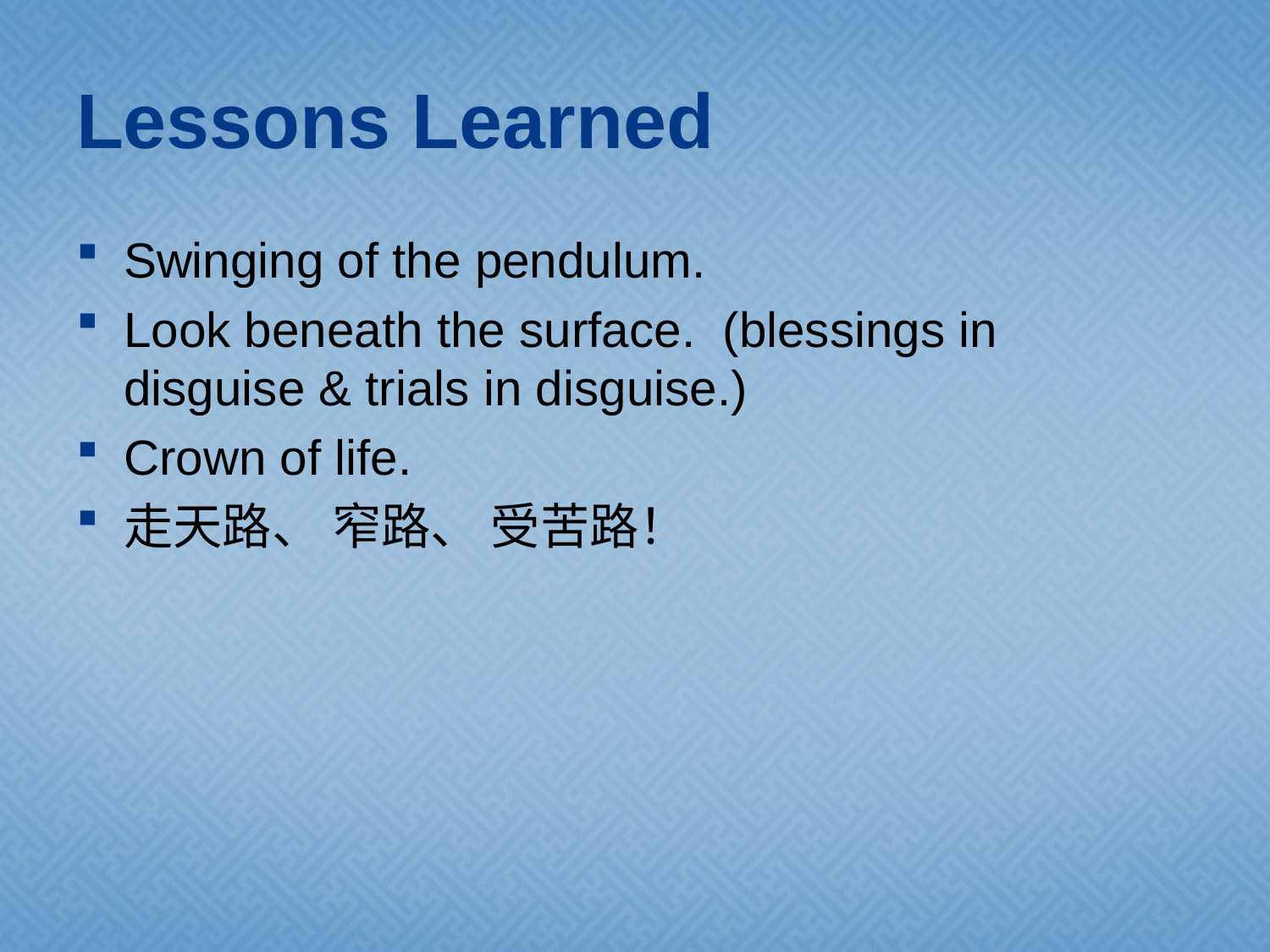

# Lessons Learned
Swinging of the pendulum.
Look beneath the surface.  (blessings in disguise & trials in disguise.)
Crown of life.
走天路、 窄路、 受苦路！